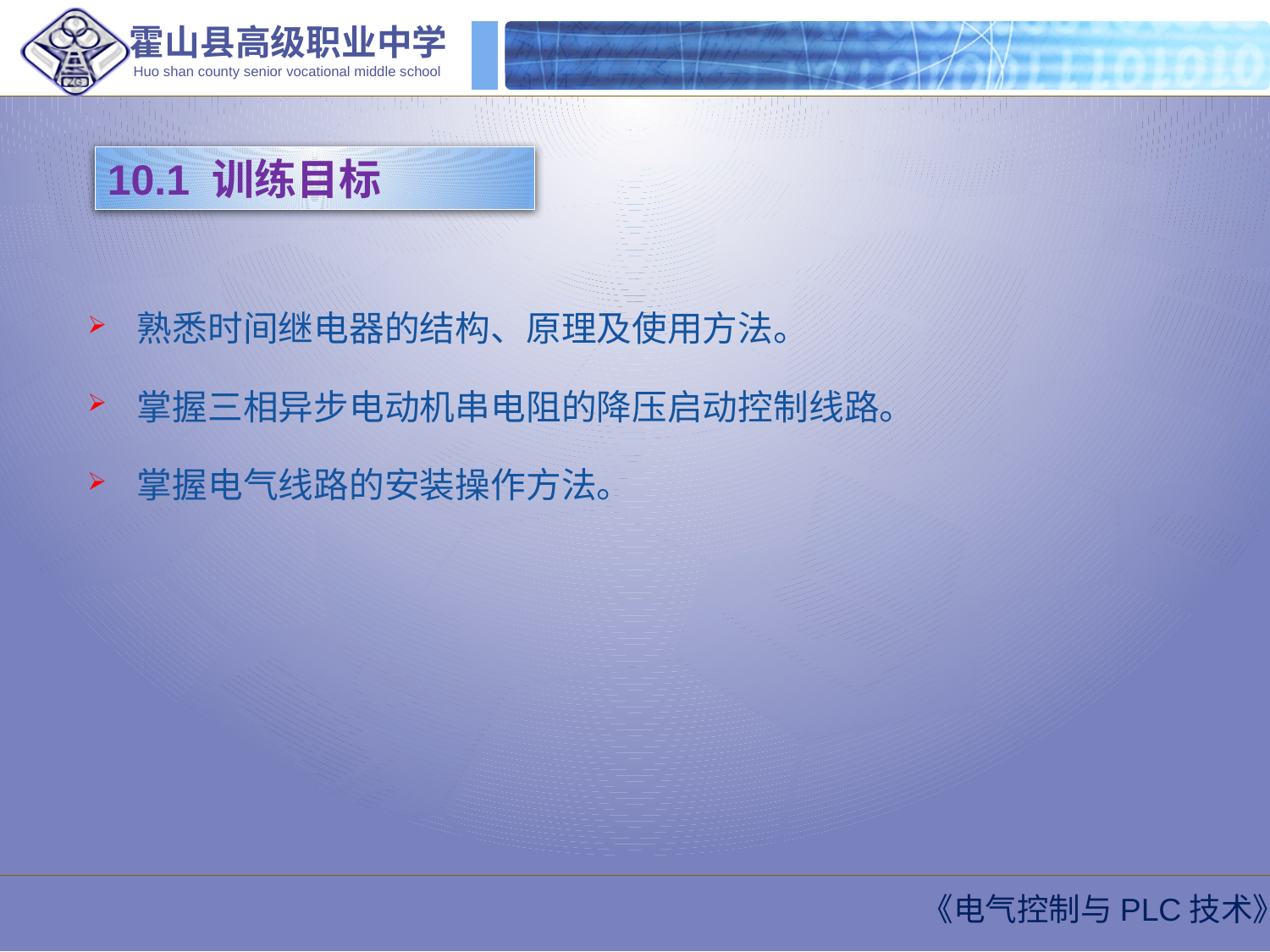

10.1 训练目标
熟悉时间继电器的结构、原理及使用方法。
掌握三相异步电动机串电阻的降压启动控制线路。
掌握电气线路的安装操作方法。